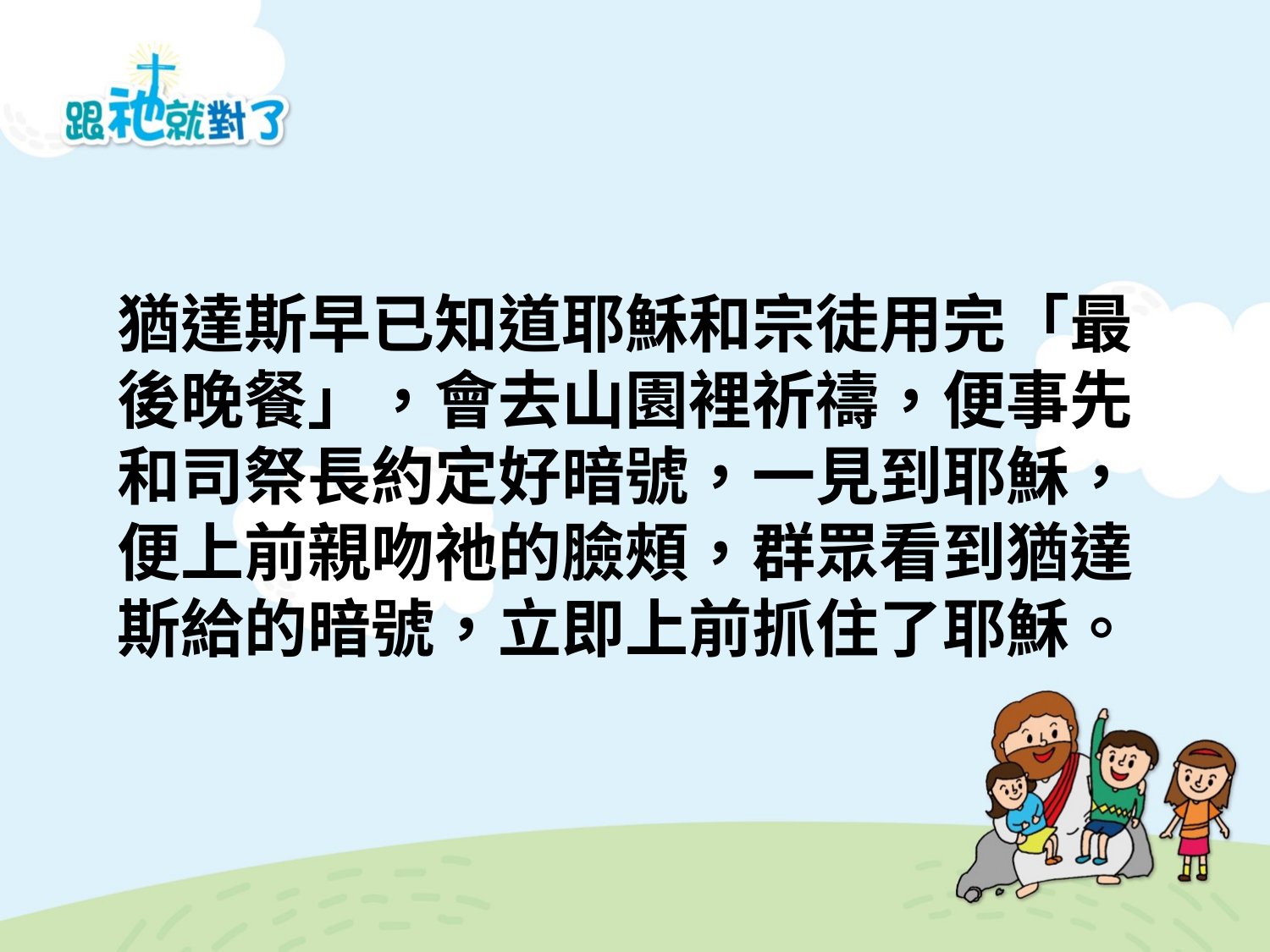

猶達斯早已知道耶穌和宗徒用完「最後晚餐」，會去山園裡祈禱，便事先和司祭長約定好暗號，一見到耶穌，便上前親吻祂的臉頰，群眾看到猶達斯給的暗號，立即上前抓住了耶穌。